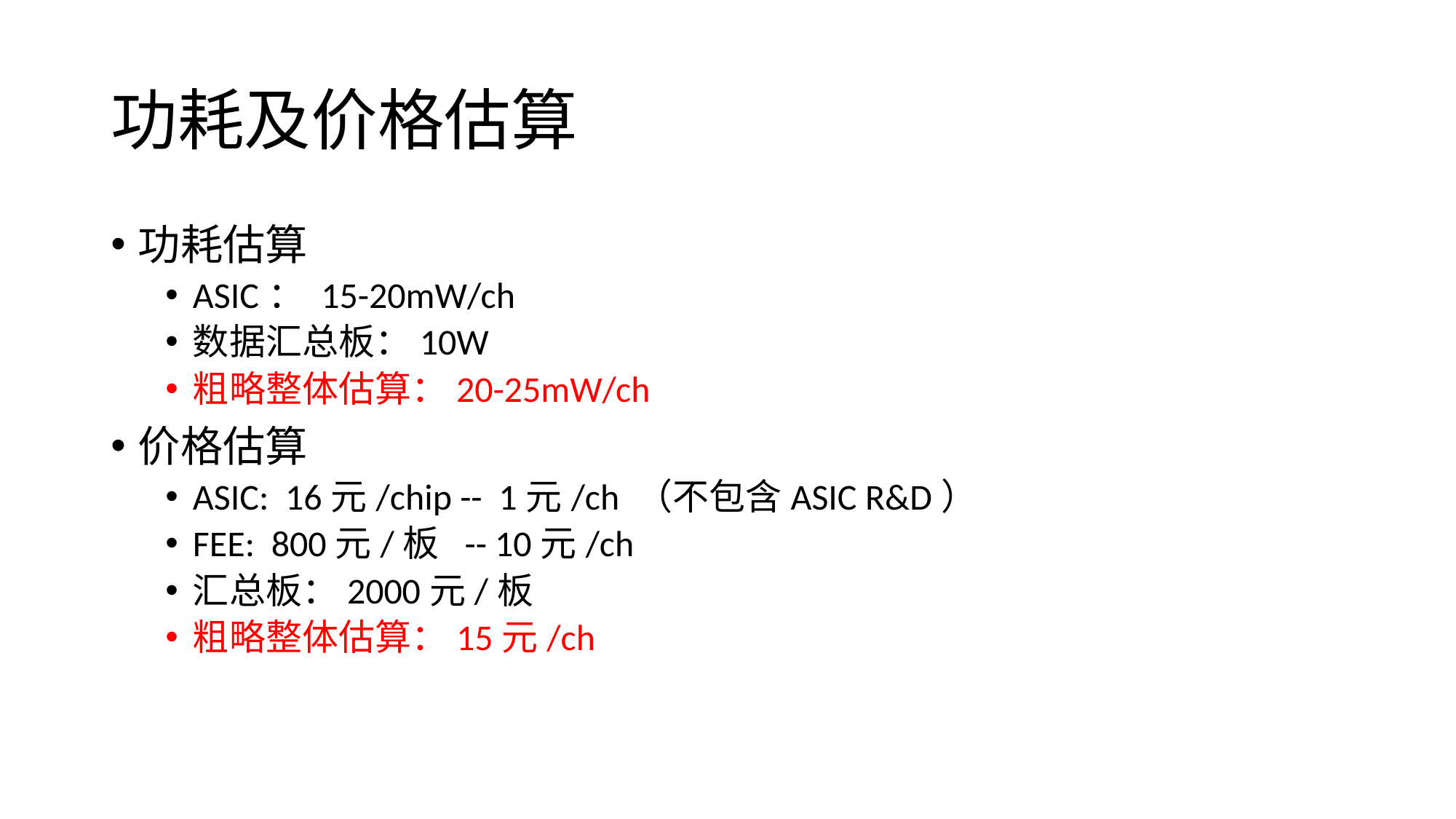

# 功耗及价格估算
功耗估算
ASIC： 15-20mW/ch
数据汇总板：10W
粗略整体估算：20-25mW/ch
价格估算
ASIC:  16元/chip --  1元/ch （不包含ASIC R&D）
FEE:  800元/板  -- 10元/ch
汇总板：2000元/板
粗略整体估算：15元/ch